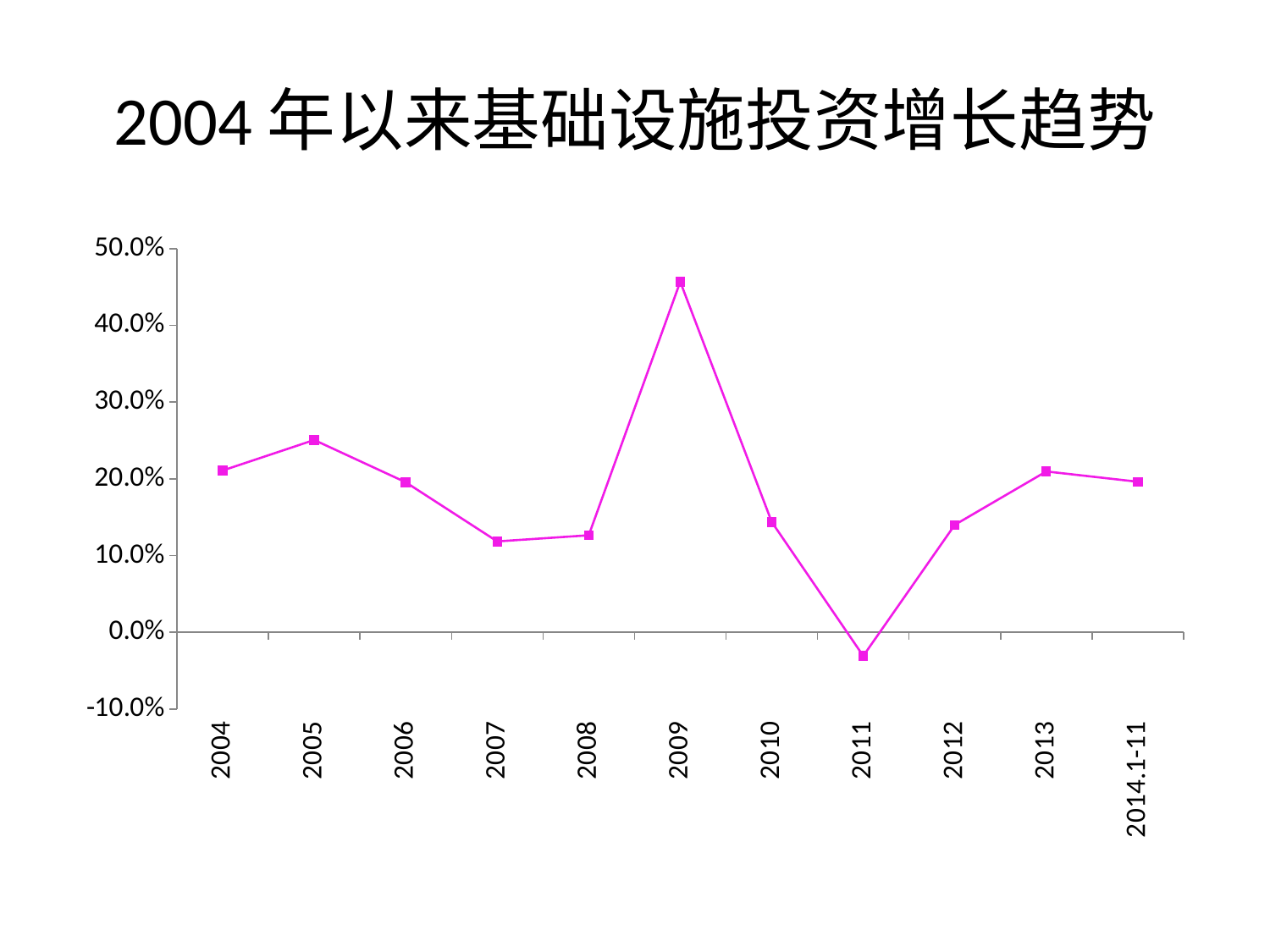

# 2004年以来基础设施投资增长趋势

### Chart

| Category | 实际增速 |
|---|---|
| 2004 | 0.2107596854504252 |
| 2005 | 0.2505844263793746 |
| 2006 | 0.19546284407224937 |
| 2007 | 0.11829465902673005 |
| 2008 | 0.1263566921630887 |
| 2009 | 0.45678531225556634 |
| 2010 | 0.14371059612756149 |
| 2011 | -0.03096885173245399 |
| 2012 | 0.13998003320382224 |
| 2013 | 0.20952342971086743 |
| 2014.1-11 | 0.19615199879755157 |